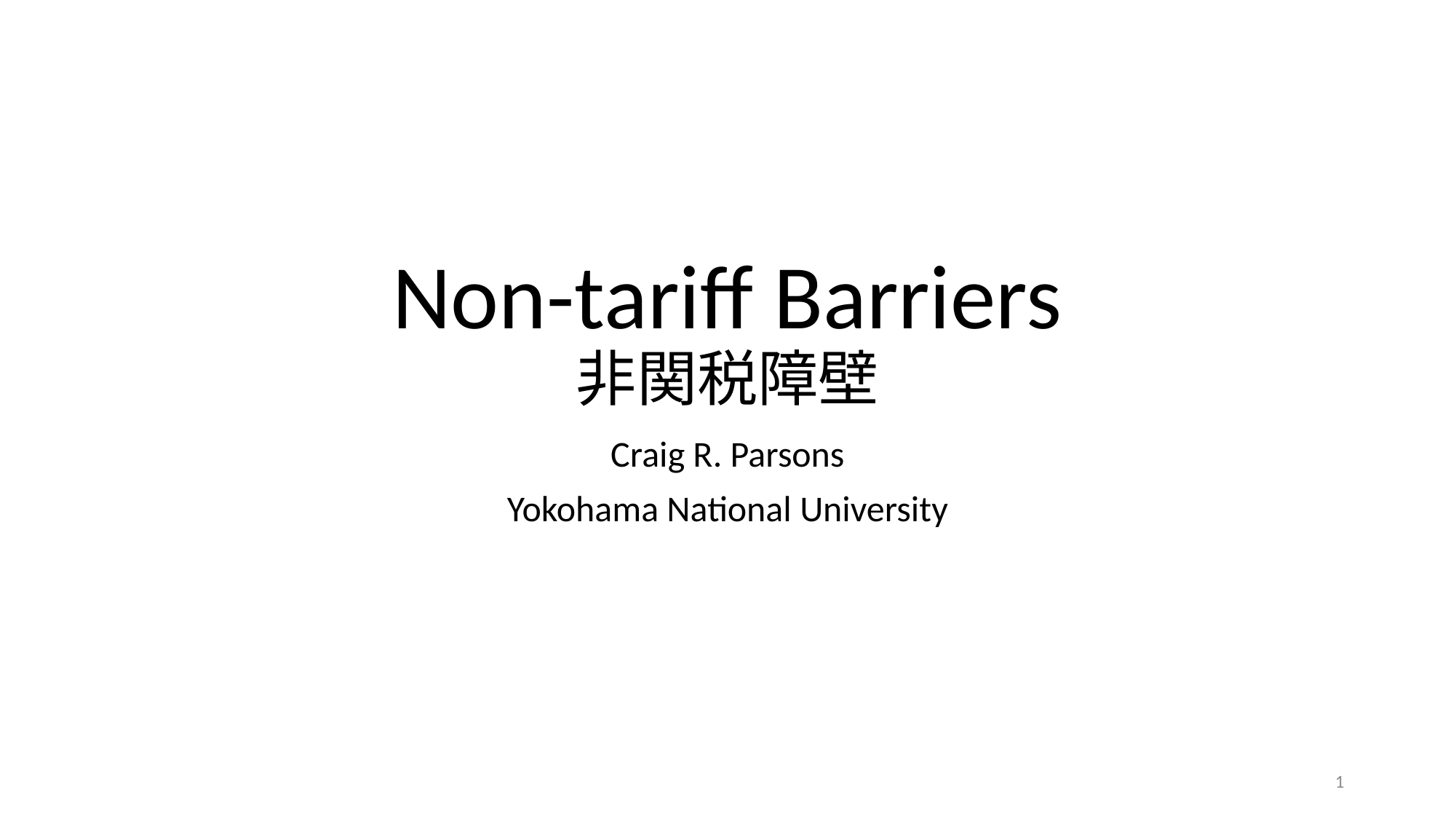

# Non-tariff Barriers 非関税障壁
Craig R. Parsons
Yokohama National University
1